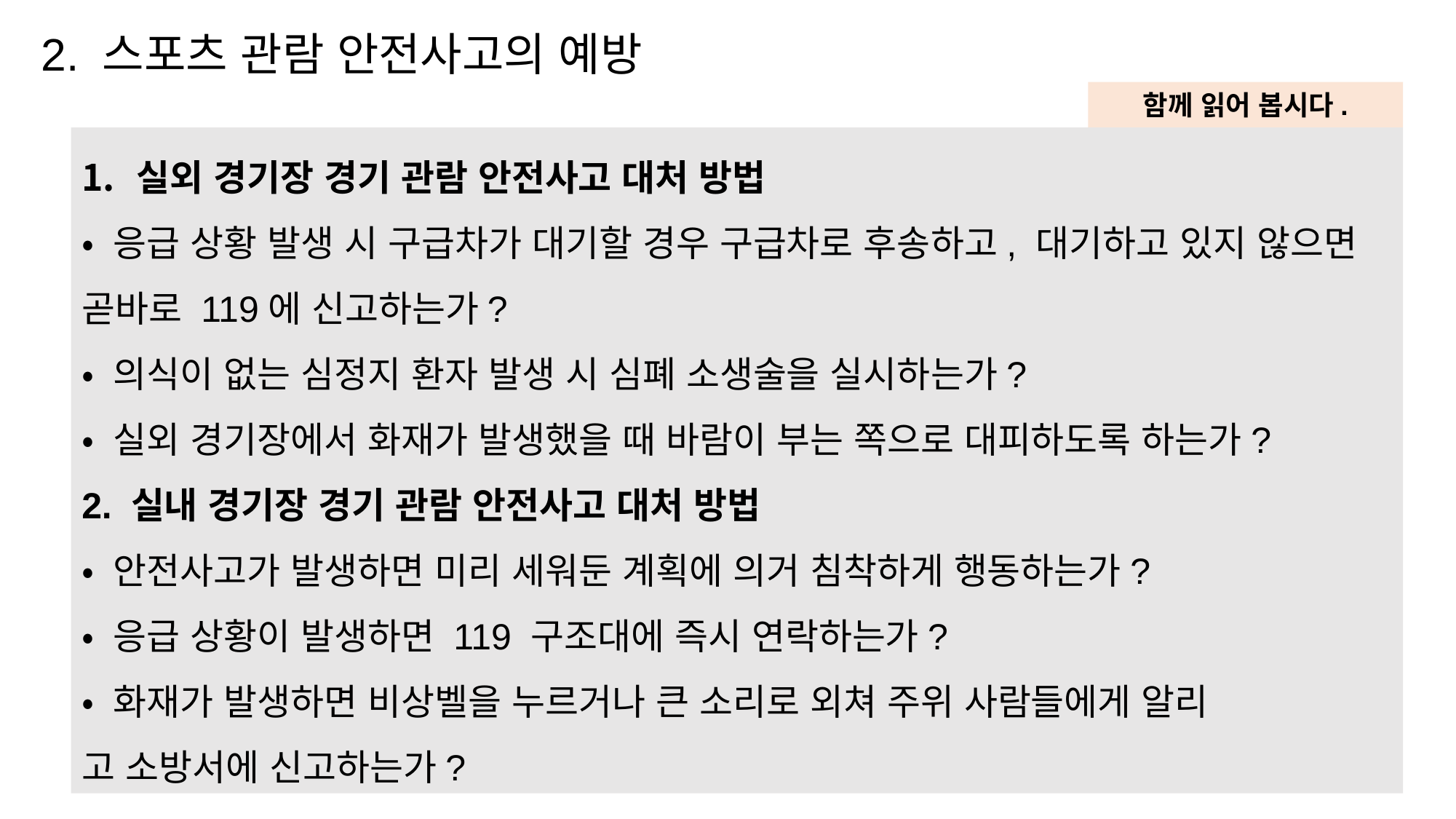

2. 스포츠 관람 안전사고의 예방
함께 읽어 봅시다.
실외 경기장 경기 관람 안전사고 대처 방법
• 응급 상황 발생 시 구급차가 대기할 경우 구급차로 후송하고, 대기하고 있지 않으면 곧바로 119에 신고하는가?
• 의식이 없는 심정지 환자 발생 시 심폐 소생술을 실시하는가?
• 실외 경기장에서 화재가 발생했을 때 바람이 부는 쪽으로 대피하도록 하는가?
2. 실내 경기장 경기 관람 안전사고 대처 방법
• 안전사고가 발생하면 미리 세워둔 계획에 의거 침착하게 행동하는가?
• 응급 상황이 발생하면 119 구조대에 즉시 연락하는가?
• 화재가 발생하면 비상벨을 누르거나 큰 소리로 외쳐 주위 사람들에게 알리
고 소방서에 신고하는가?